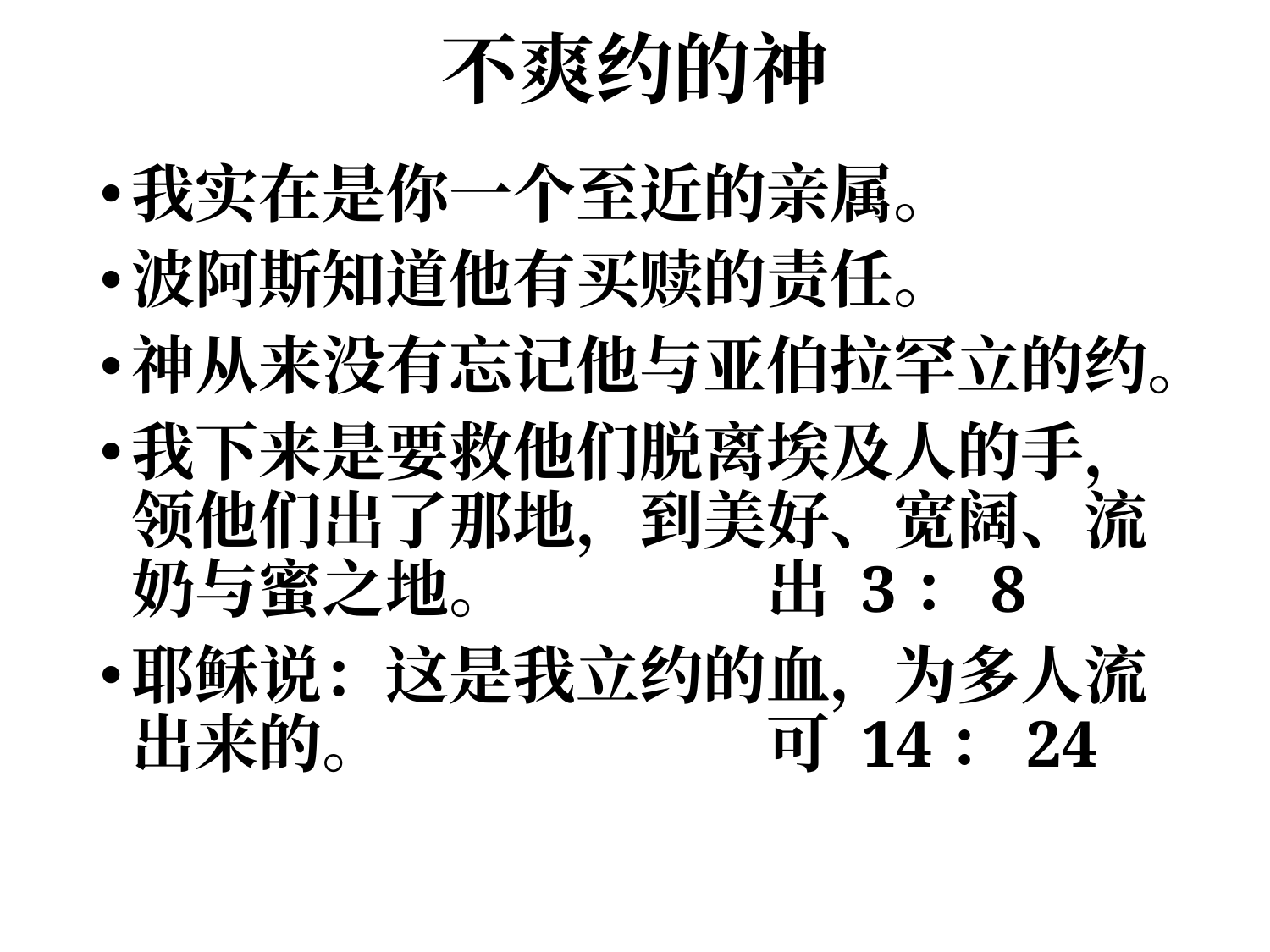

# 不爽约的神
我实在是你一个至近的亲属。
波阿斯知道他有买赎的责任。
神从来没有忘记他与亚伯拉罕立的约。
我下来是要救他们脱离埃及人的手，领他们出了那地，到美好、宽阔、流奶与蜜之地。		出 3：8
耶稣说：这是我立约的血，为多人流出来的。			可 14：24